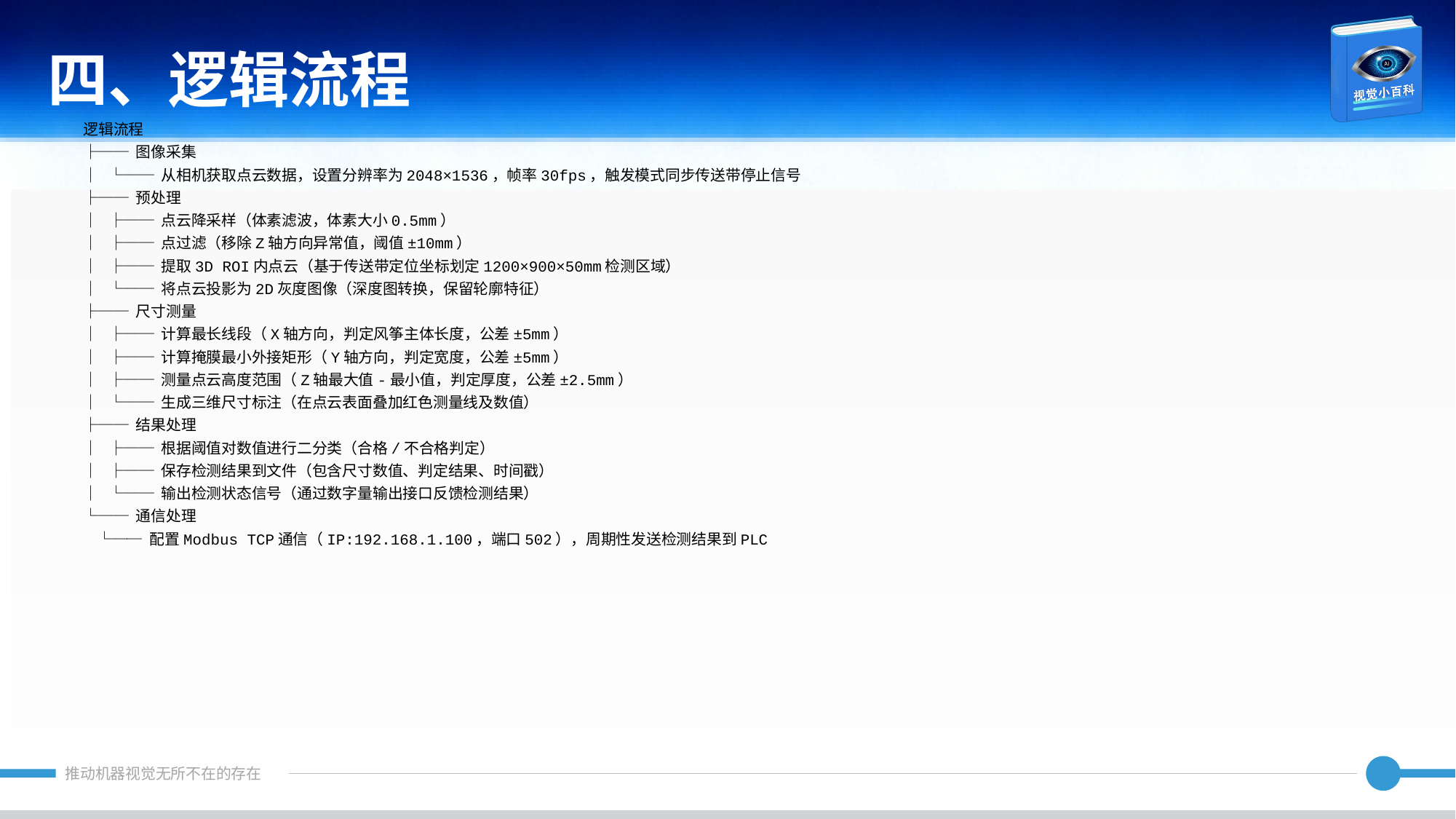

四、逻辑流程

逻辑流程
├── 图像采集
│   └── 从相机获取点云数据，设置分辨率为2048×1536，帧率30fps，触发模式同步传送带停止信号
├── 预处理
│   ├── 点云降采样（体素滤波，体素大小0.5mm）
│   ├── 点过滤（移除Z轴方向异常值，阈值±10mm）
│   ├── 提取3D ROI内点云（基于传送带定位坐标划定1200×900×50mm检测区域）
│   └── 将点云投影为2D灰度图像（深度图转换，保留轮廓特征）
├── 尺寸测量
│   ├── 计算最长线段（X轴方向，判定风筝主体长度，公差±5mm）
│   ├── 计算掩膜最小外接矩形（Y轴方向，判定宽度，公差±5mm）
│   ├── 测量点云高度范围（Z轴最大值-最小值，判定厚度，公差±2.5mm）
│   └── 生成三维尺寸标注（在点云表面叠加红色测量线及数值）
├── 结果处理
│   ├── 根据阈值对数值进行二分类（合格/不合格判定）
│   ├── 保存检测结果到文件（包含尺寸数值、判定结果、时间戳）
│   └── 输出检测状态信号（通过数字量输出接口反馈检测结果）
└── 通信处理
    └── 配置Modbus TCP通信（IP:192.168.1.100，端口502），周期性发送检测结果到PLC
8